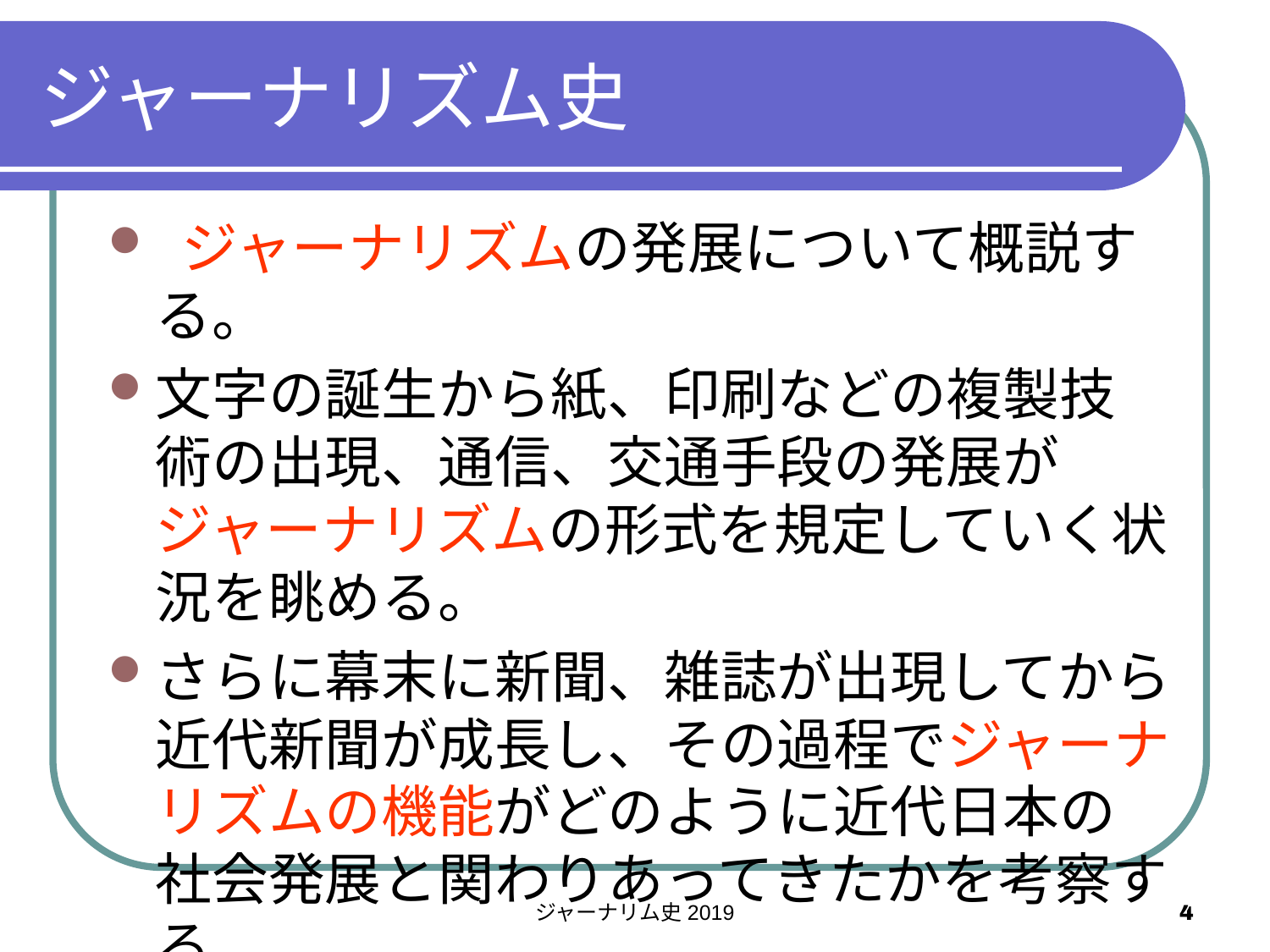

# ジャーナリズム史
 ジャーナリズムの発展について概説する。
文字の誕生から紙、印刷などの複製技術の出現、通信、交通手段の発展がジャーナリズムの形式を規定していく状況を眺める。
さらに幕末に新聞、雑誌が出現してから近代新聞が成長し、その過程でジャーナリズムの機能がどのように近代日本の社会発展と関わりあってきたかを考察する。
ジャーナリム史2019
4